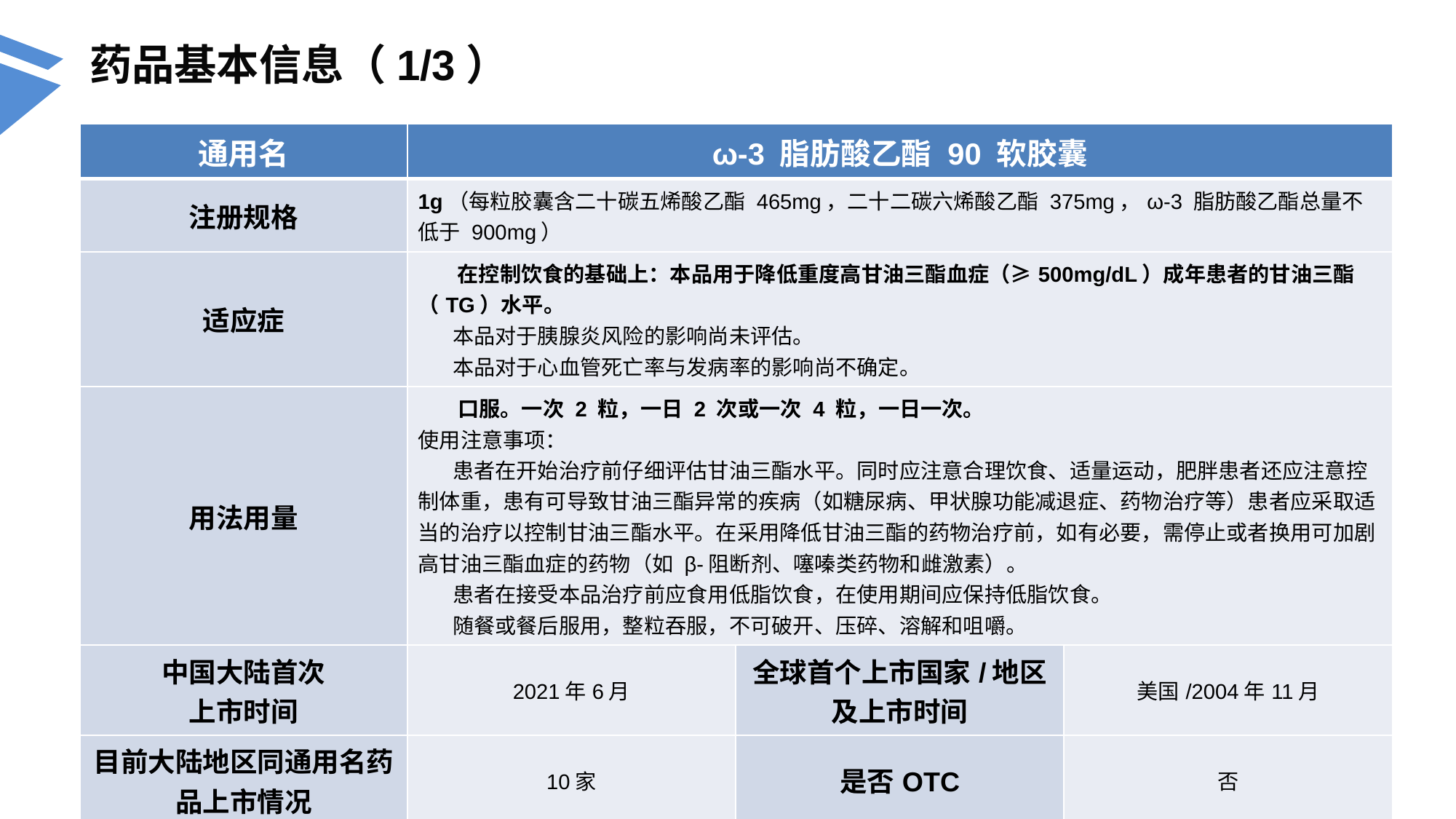

药品基本信息（1/3）
| 通用名 | ω-3 脂肪酸乙酯 90 软胶囊 |  |  |
| --- | --- | --- | --- |
| 注册规格 | 1g（每粒胶囊含二十碳五烯酸乙酯 465mg，二十二碳六烯酸乙酯 375mg，ω-3 脂肪酸乙酯总量不低于 900mg） |  |  |
| 适应症 | 在控制饮食的基础上：本品用于降低重度高甘油三酯血症（≥500mg/dL）成年患者的甘油三酯（TG）水平。 本品对于胰腺炎风险的影响尚未评估。 本品对于心血管死亡率与发病率的影响尚不确定。 |  |  |
| 用法用量 | 口服。一次 2 粒，一日 2 次或一次 4 粒，一日一次。 使用注意事项： 患者在开始治疗前仔细评估甘油三酯水平。同时应注意合理饮食、适量运动，肥胖患者还应注意控制体重，患有可导致甘油三酯异常的疾病（如糖尿病、甲状腺功能减退症、药物治疗等）患者应采取适当的治疗以控制甘油三酯水平。在采用降低甘油三酯的药物治疗前，如有必要，需停止或者换用可加剧高甘油三酯血症的药物（如 β-阻断剂、噻嗪类药物和雌激素）。 患者在接受本品治疗前应食用低脂饮食，在使用期间应保持低脂饮食。 随餐或餐后服用，整粒吞服，不可破开、压碎、溶解和咀嚼。 |  |  |
| 中国大陆首次 上市时间 | 2021年6月 | 全球首个上市国家/地区及上市时间 | 美国/2004年11月 |
| 目前大陆地区同通用名药品上市情况 | 10家 | 是否OTC | 否 |